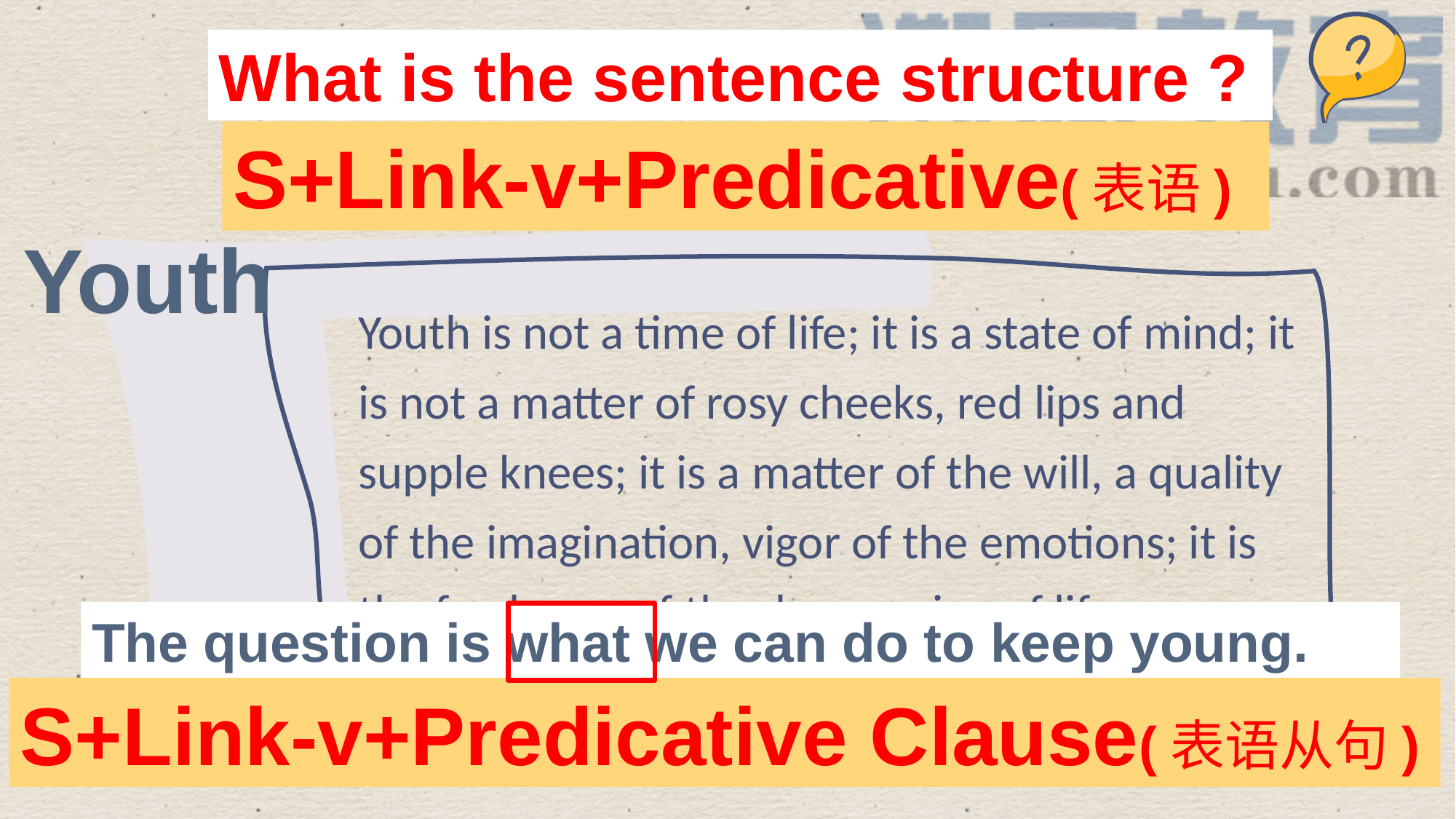

What is the sentence structure ?
S+Link-v+Predicative(表语)
Youth

Youth is not a time of life; it is a state of mind; it is not a matter of rosy cheeks, red lips and supple knees; it is a matter of the will, a quality of the imagination, vigor of the emotions; it is the freshness of the deep spring of life.
The question is what we can do to keep young.

S+Link-v+Predicative Clause(表语从句)